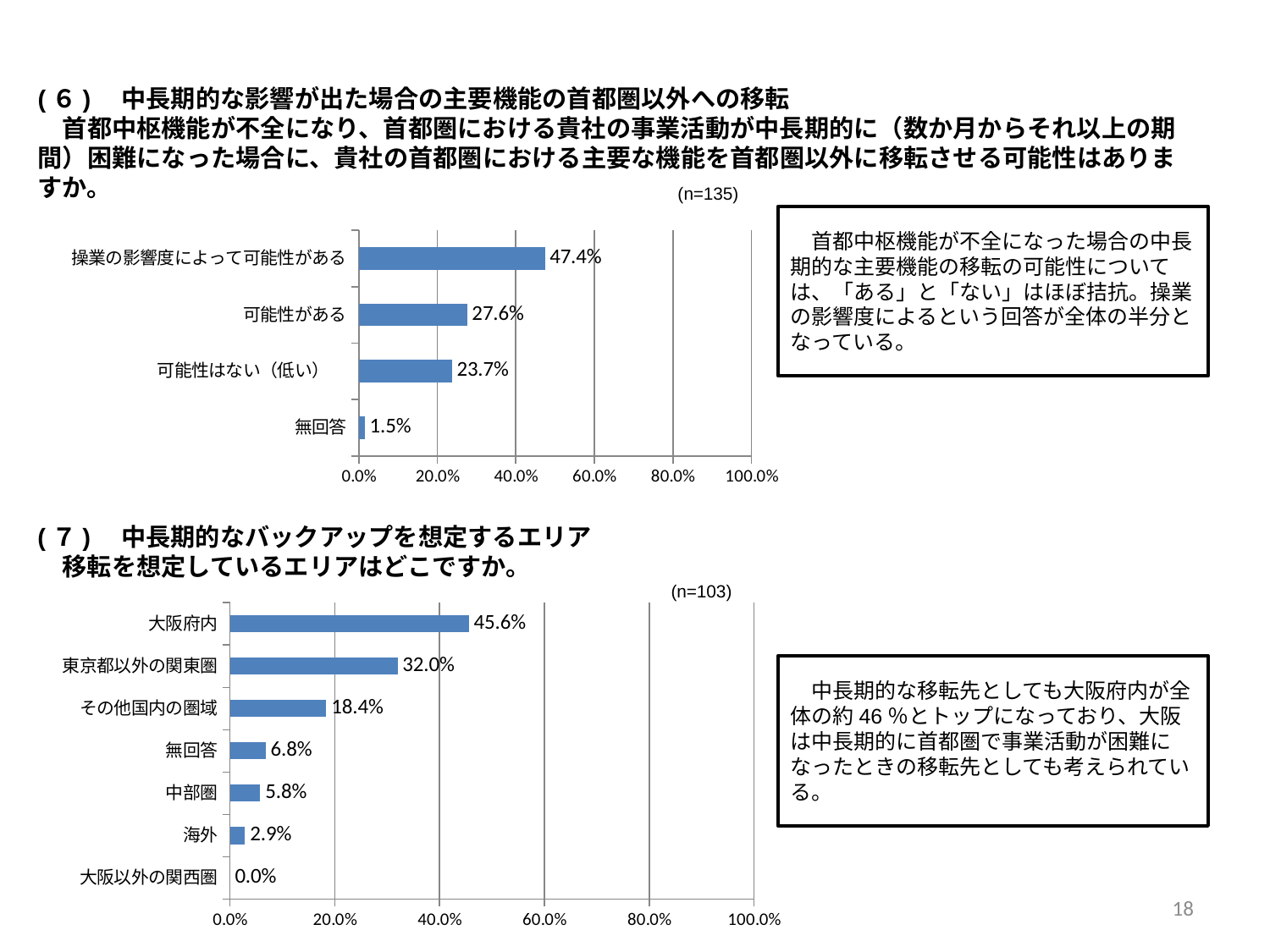

(６)　中長期的な影響が出た場合の主要機能の首都圏以外への移転
　首都中枢機能が不全になり、首都圏における貴社の事業活動が中長期的に（数か月からそれ以上の期間）困難になった場合に、貴社の首都圏における主要な機能を首都圏以外に移転させる可能性はありますか。
(n=135)

### Chart

| Category |  |
|---|---|
| 無回答 | 0.015 |
| 可能性はない（低い）　 | 0.237 |
| 可能性がある | 0.276 |
| 操業の影響度によって可能性がある | 0.474 |
　首都中枢機能が不全になった場合の中長期的な主要機能の移転の可能性については、「ある」と「ない」はほぼ拮抗。操業の影響度によるという回答が全体の半分となっている。
(７)　中長期的なバックアップを想定するエリア
　移転を想定しているエリアはどこですか。
(n=103)

### Chart

| Category |  |
|---|---|
| 大阪以外の関西圏 | 0.0 |
| 海外 | 0.029 |
| 中部圏 | 0.058 |
| 無回答 | 0.068 |
| その他国内の圏域 | 0.184 |
| 東京都以外の関東圏 | 0.32 |
| 大阪府内 | 0.456 |
　中長期的な移転先としても大阪府内が全体の約46％とトップになっており、大阪は中長期的に首都圏で事業活動が困難になったときの移転先としても考えられている。
18
現行のバックアップ体制
見直しの内容

### Chart

| Category |  |
|---|---|
| 無回答 | 2.0 |
| 可能性はない（低い）　 | 32.0 |
| 操業の影響度によって可能性がある | 63.0 |
| 可能性がある | 37.0 |